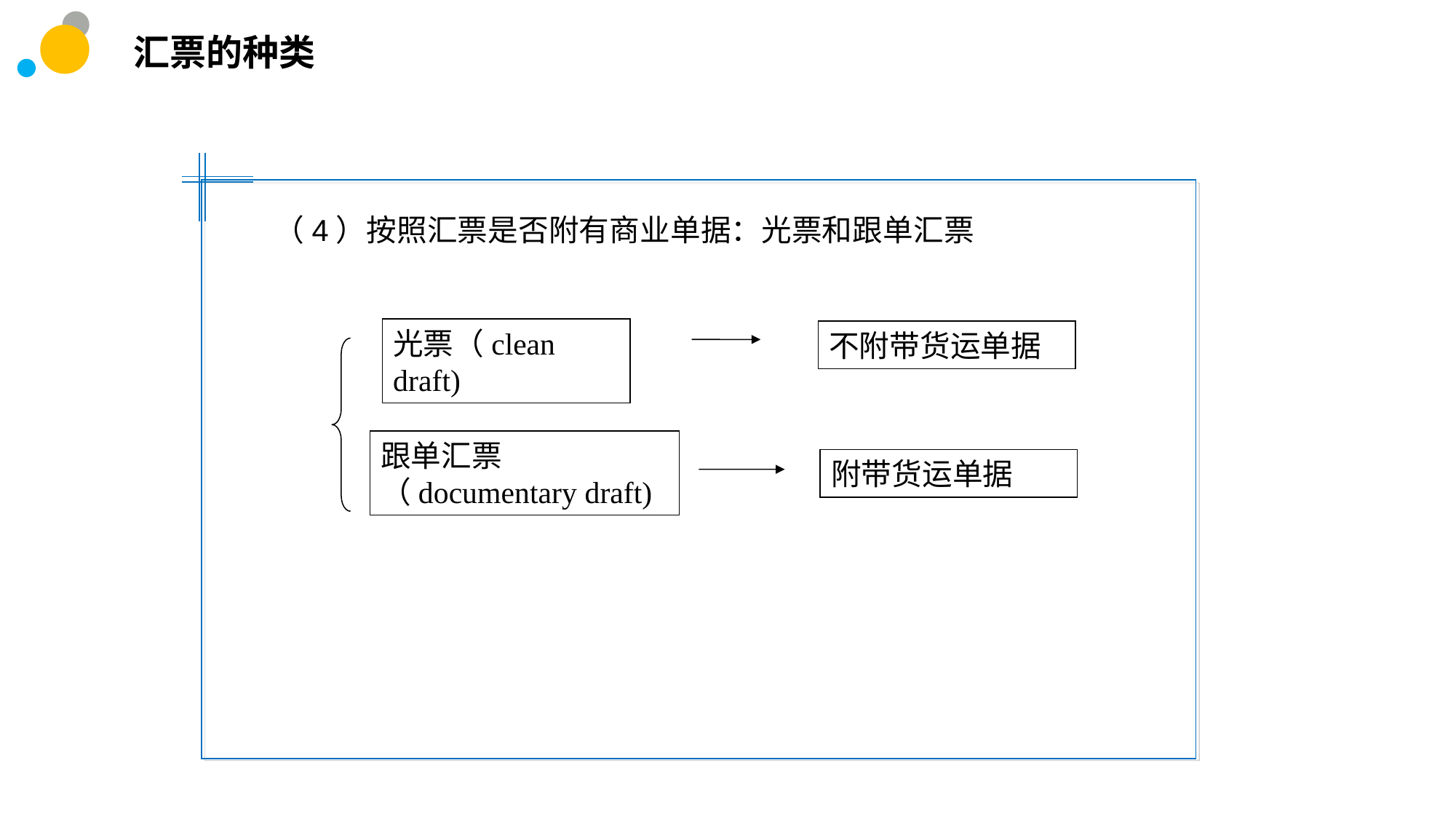

汇票的种类

　（4）按照汇票是否附有商业单据：光票和跟单汇票
光票（clean draft)
不附带货运单据

跟单汇票
（documentary draft)
附带货运单据